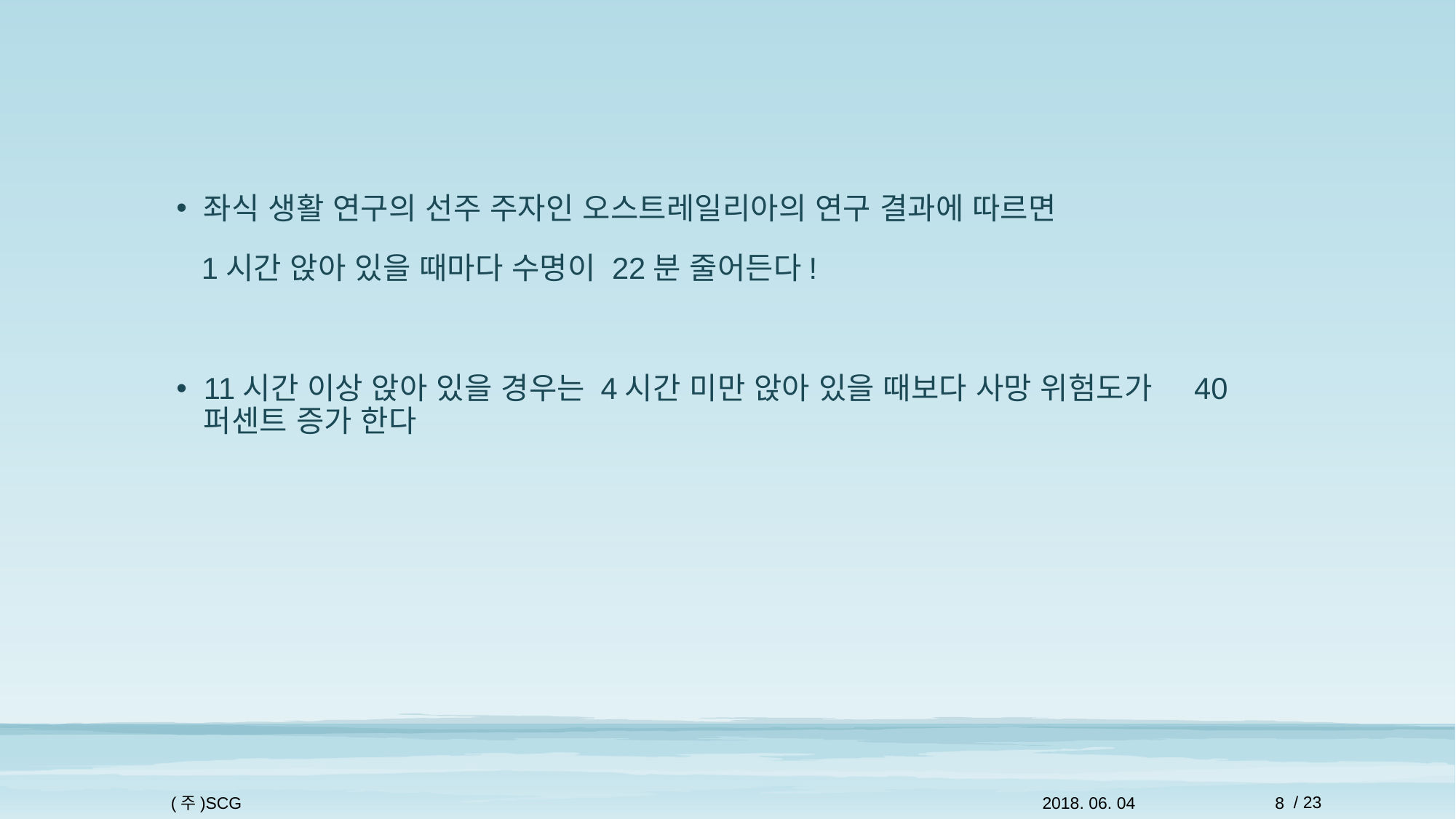

#
좌식 생활 연구의 선주 주자인 오스트레일리아의 연구 결과에 따르면
   1시간 앉아 있을 때마다 수명이 22분 줄어든다!

11시간 이상 앉아 있을 경우는 4시간 미만 앉아 있을 때보다 사망 위험도가    40퍼센트 증가 한다

(주)SCG
2018. 06. 04
8